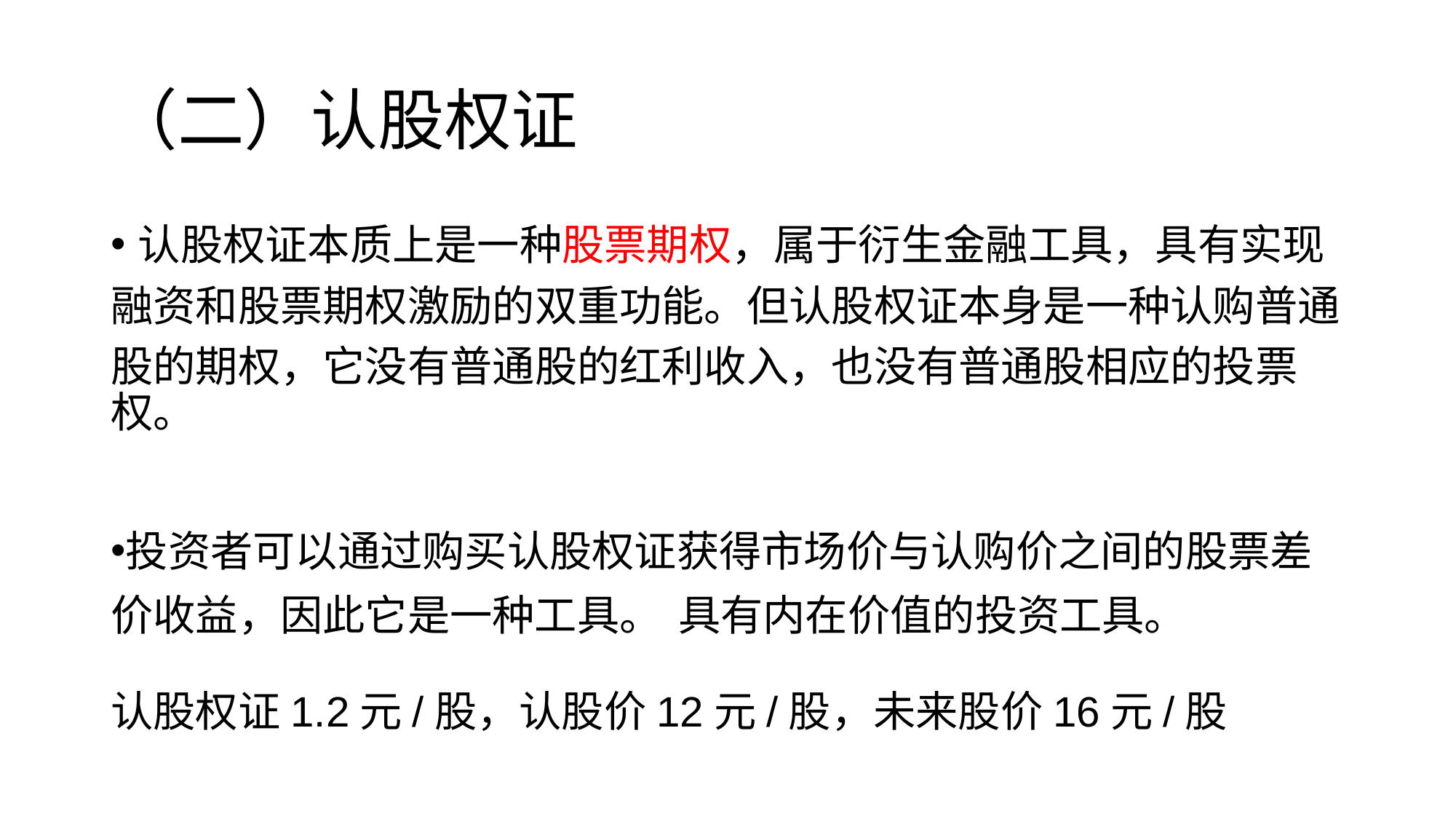

# （二）认股权证
认股权证本质上是一种股票期权，属于衍生金融工具，具有实现
融资和股票期权激励的双重功能。但认股权证本身是一种认购普通
股的期权，它没有普通股的红利收入，也没有普通股相应的投票权。

投资者可以通过购买认股权证获得市场价与认购价之间的股票差

价收益，因此它是一种工具。具有内在价值的投资工具。

认股权证1.2元/股，认股价12元/股，未来股价16元/股